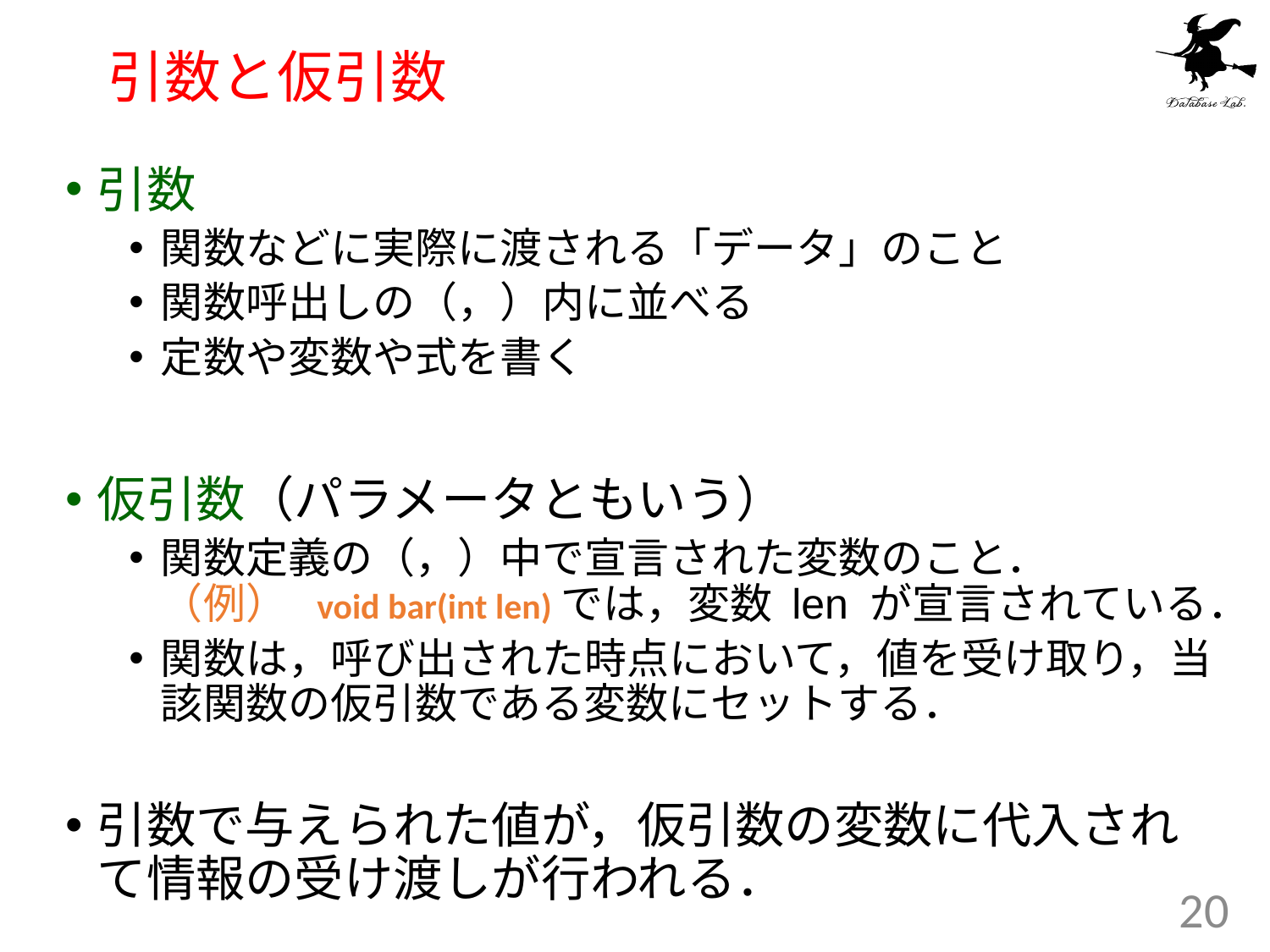

# 引数と仮引数
引数
関数などに実際に渡される「データ」のこと
関数呼出しの（，）内に並べる
定数や変数や式を書く

仮引数（パラメータともいう）
関数定義の（，）中で宣言された変数のこと．
（例）  void bar(int len)では，変数 len が宣言されている．
関数は，呼び出された時点において，値を受け取り，当該関数の仮引数である変数にセットする．

引数で与えられた値が，仮引数の変数に代入されて情報の受け渡しが行われる．
20